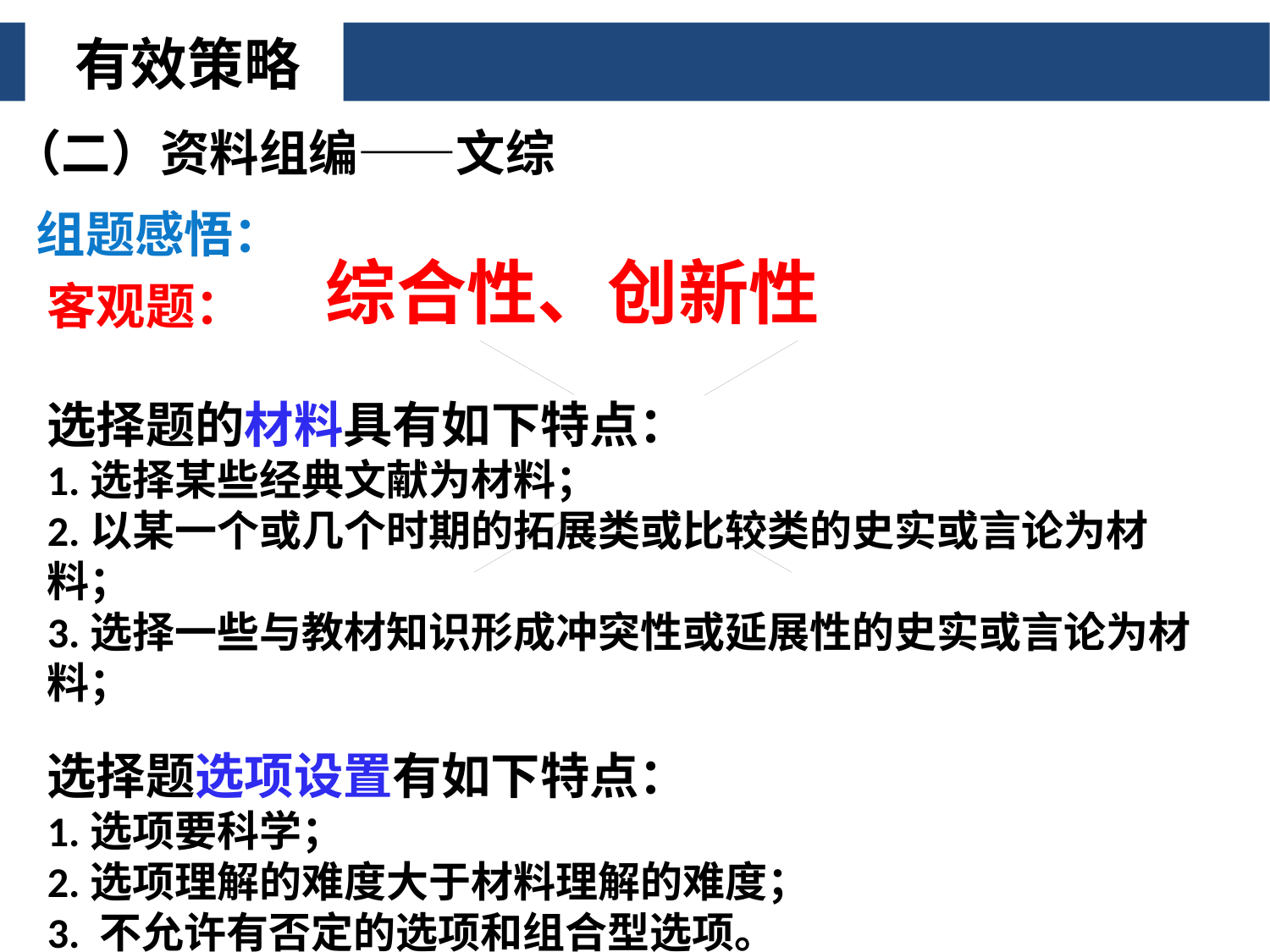

有效策略
（二）资料组编——文综
组题感悟：

综合性、创新性
客观题：

选择题的材料具有如下特点：
1.选择某些经典文献为材料；
2.以某一个或几个时期的拓展类或比较类的史实或言论为材料；
3.选择一些与教材知识形成冲突性或延展性的史实或言论为材料；
选择题选项设置有如下特点：
1.选项要科学；
2.选项理解的难度大于材料理解的难度；
3. 不允许有否定的选项和组合型选项。